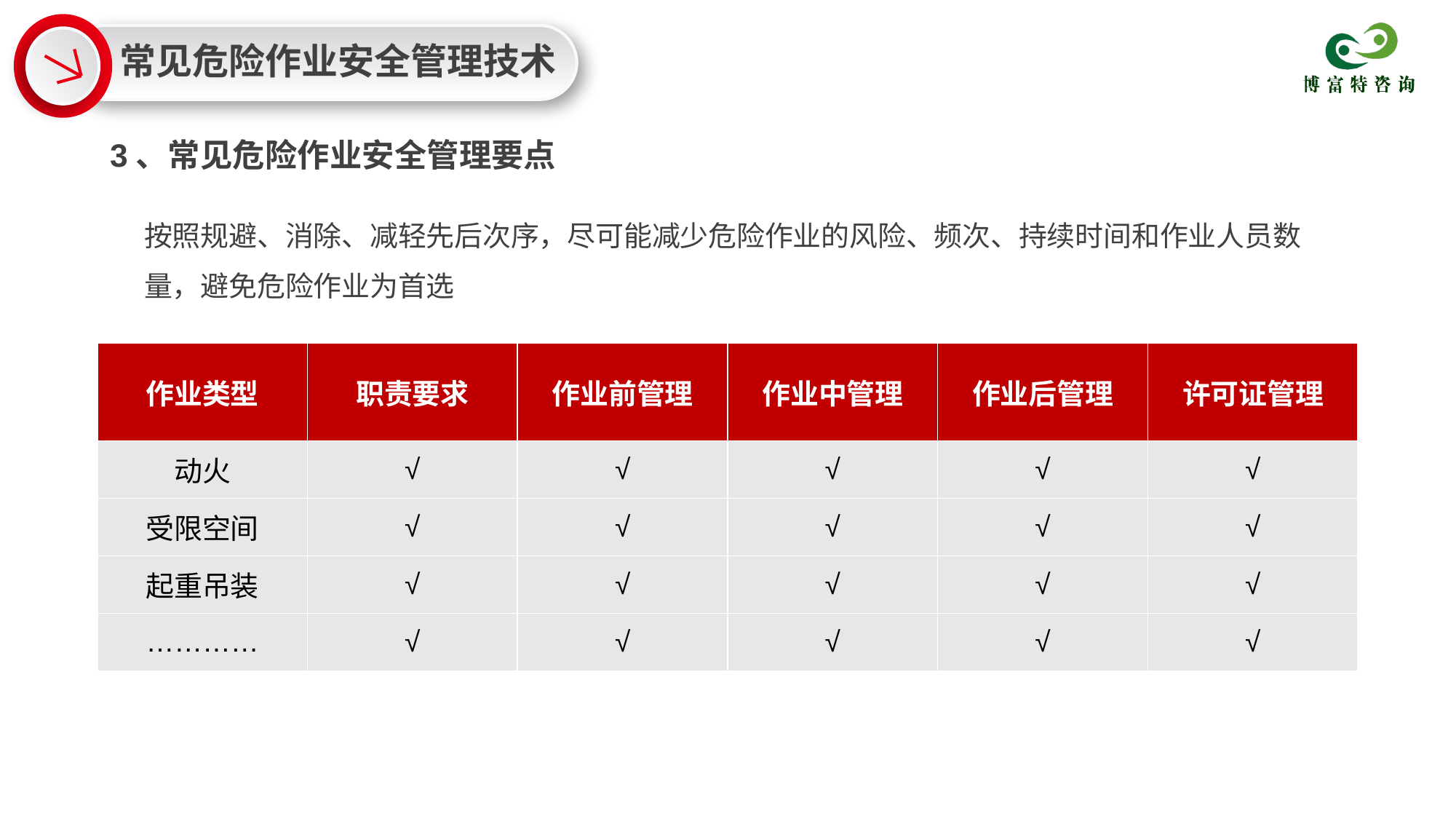

常见危险作业安全管理技术
3、常见危险作业安全管理要点
按照规避、消除、减轻先后次序，尽可能减少危险作业的风险、频次、持续时间和作业人员数量，避免危险作业为首选
| 作业类型 | 职责要求 | 作业前管理 | 作业中管理 | 作业后管理 | 许可证管理 |
| --- | --- | --- | --- | --- | --- |
| 动火 | √ | √ | √ | √ | √ |
| 受限空间 | √ | √ | √ | √ | √ |
| 起重吊装 | √ | √ | √ | √ | √ |
| ………… | √ | √ | √ | √ | √ |